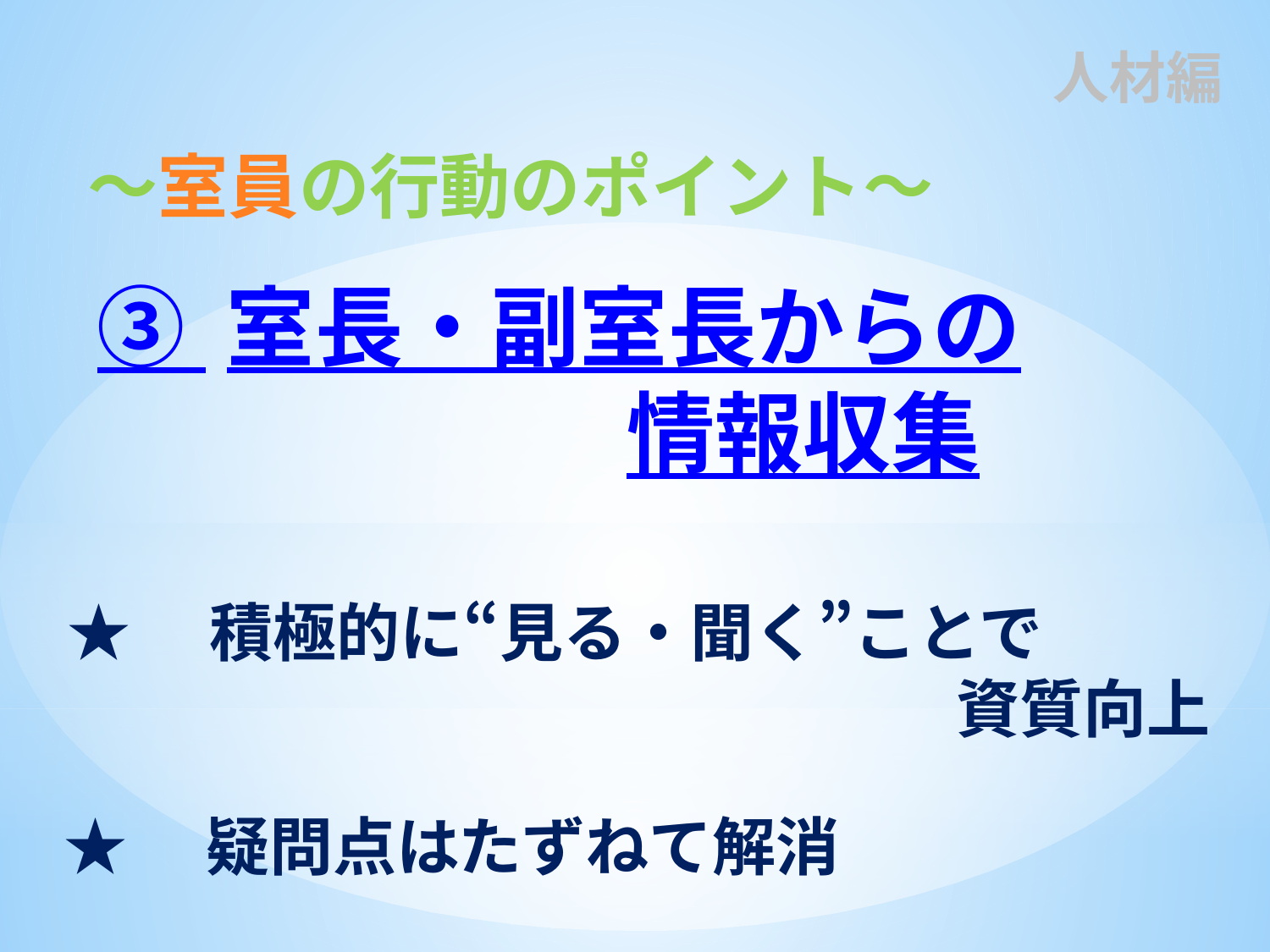

人材編

～室員の行動のポイント～
③ 室長・副室長からの
　　　　　　情報収集
★　積極的に“見る・聞く”ことで
　　　　　　　　　　　　　　資質向上
★　疑問点はたずねて解消